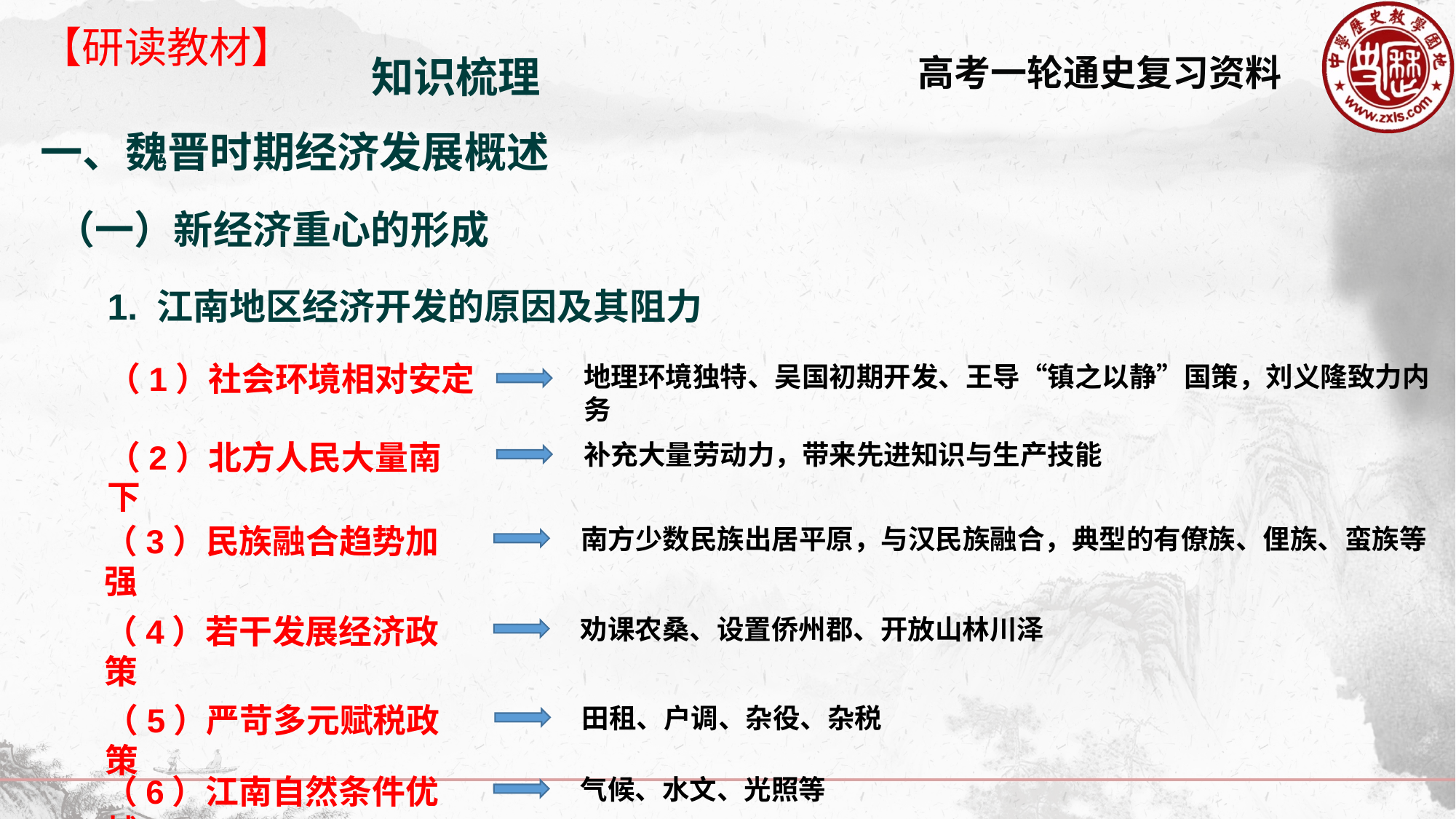

【研读教材】
知识梳理
一、魏晋时期经济发展概述
（一）新经济重心的形成
1. 江南地区经济开发的原因及其阻力
（1）社会环境相对安定
地理环境独特、吴国初期开发、王导“镇之以静”国策，刘义隆致力内务

（2）北方人民大量南下
补充大量劳动力，带来先进知识与生产技能

（3）民族融合趋势加强
南方少数民族出居平原，与汉民族融合，典型的有僚族、俚族、蛮族等

（4）若干发展经济政策
劝课农桑、设置侨州郡、开放山林川泽

（5）严苛多元赋税政策
田租、户调、杂役、杂税

（6）江南自然条件优越
气候、水文、光照等